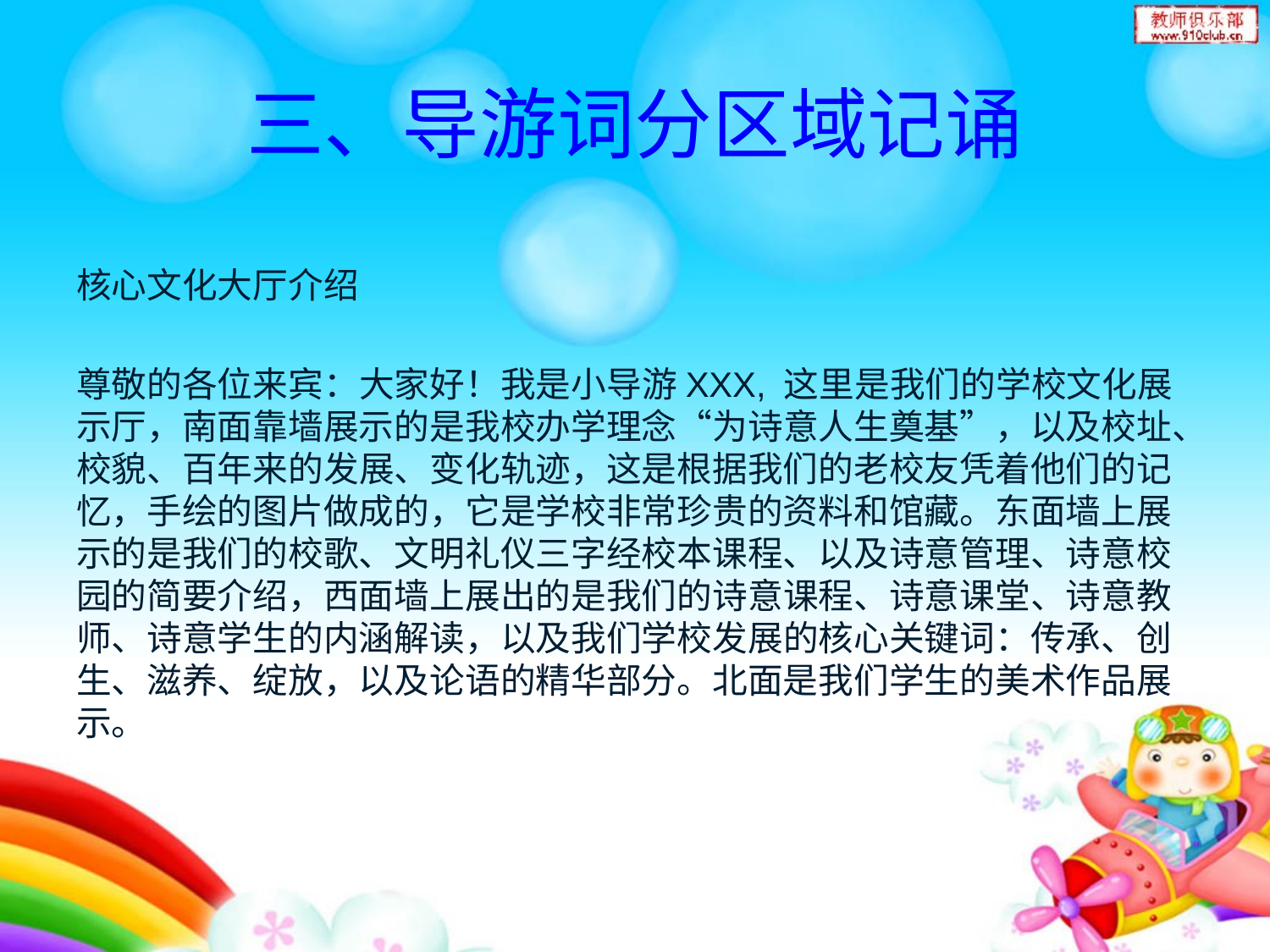

# 三、导游词分区域记诵
核心文化大厅介绍

尊敬的各位来宾：大家好！我是小导游XXX, 这里是我们的学校文化展示厅，南面靠墙展示的是我校办学理念“为诗意人生奠基”，以及校址、校貌、百年来的发展、变化轨迹，这是根据我们的老校友凭着他们的记忆，手绘的图片做成的，它是学校非常珍贵的资料和馆藏。东面墙上展示的是我们的校歌、文明礼仪三字经校本课程、以及诗意管理、诗意校园的简要介绍，西面墙上展出的是我们的诗意课程、诗意课堂、诗意教师、诗意学生的内涵解读，以及我们学校发展的核心关键词：传承、创生、滋养、绽放，以及论语的精华部分。北面是我们学生的美术作品展示。